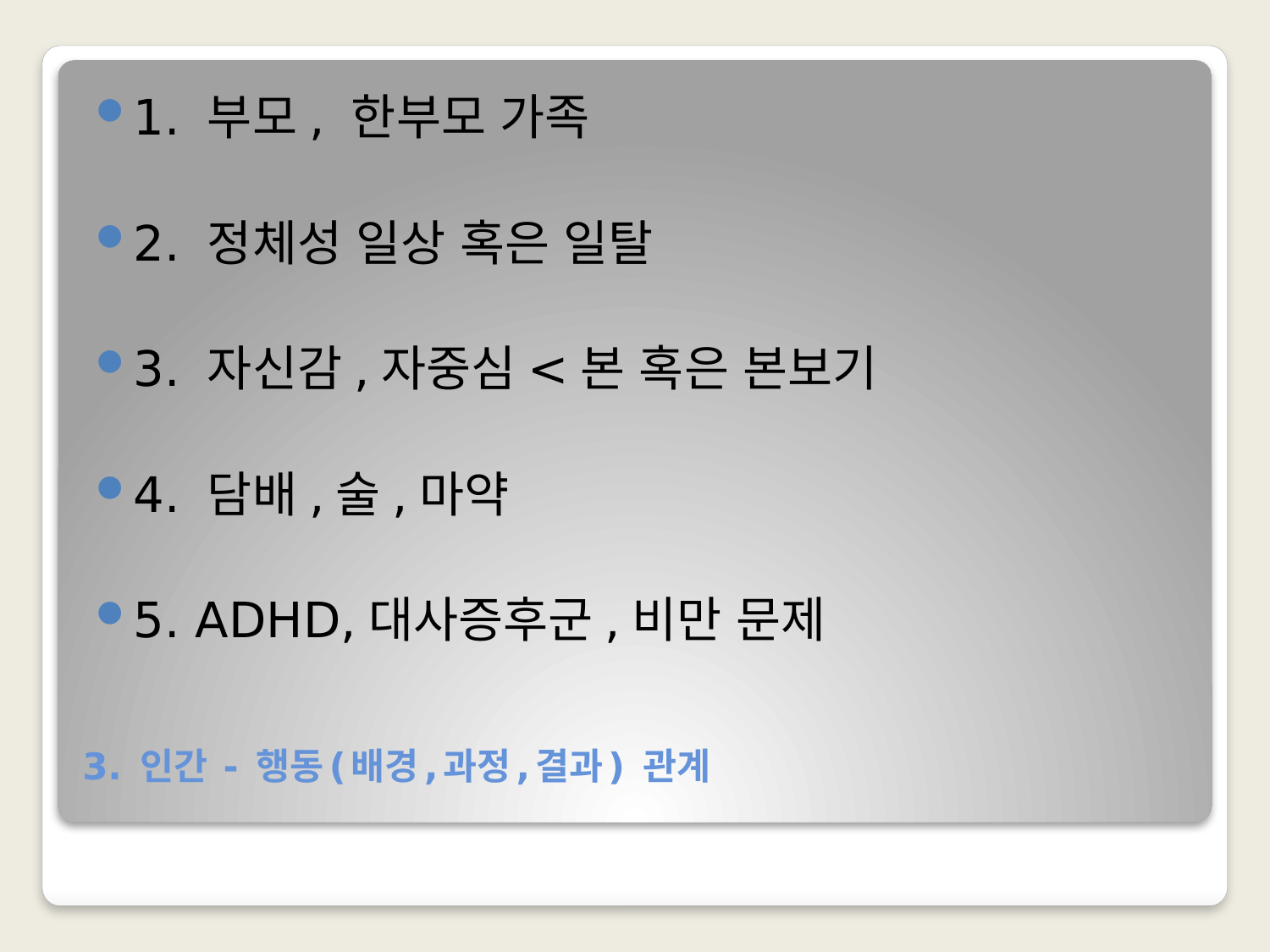

1. 부모, 한부모 가족

2. 정체성 일상 혹은 일탈

3. 자신감,자중심<본 혹은 본보기

4. 담배,술,마약

5. ADHD,대사증후군,비만 문제
# 3. 인간 - 행동(배경,과정,결과) 관계